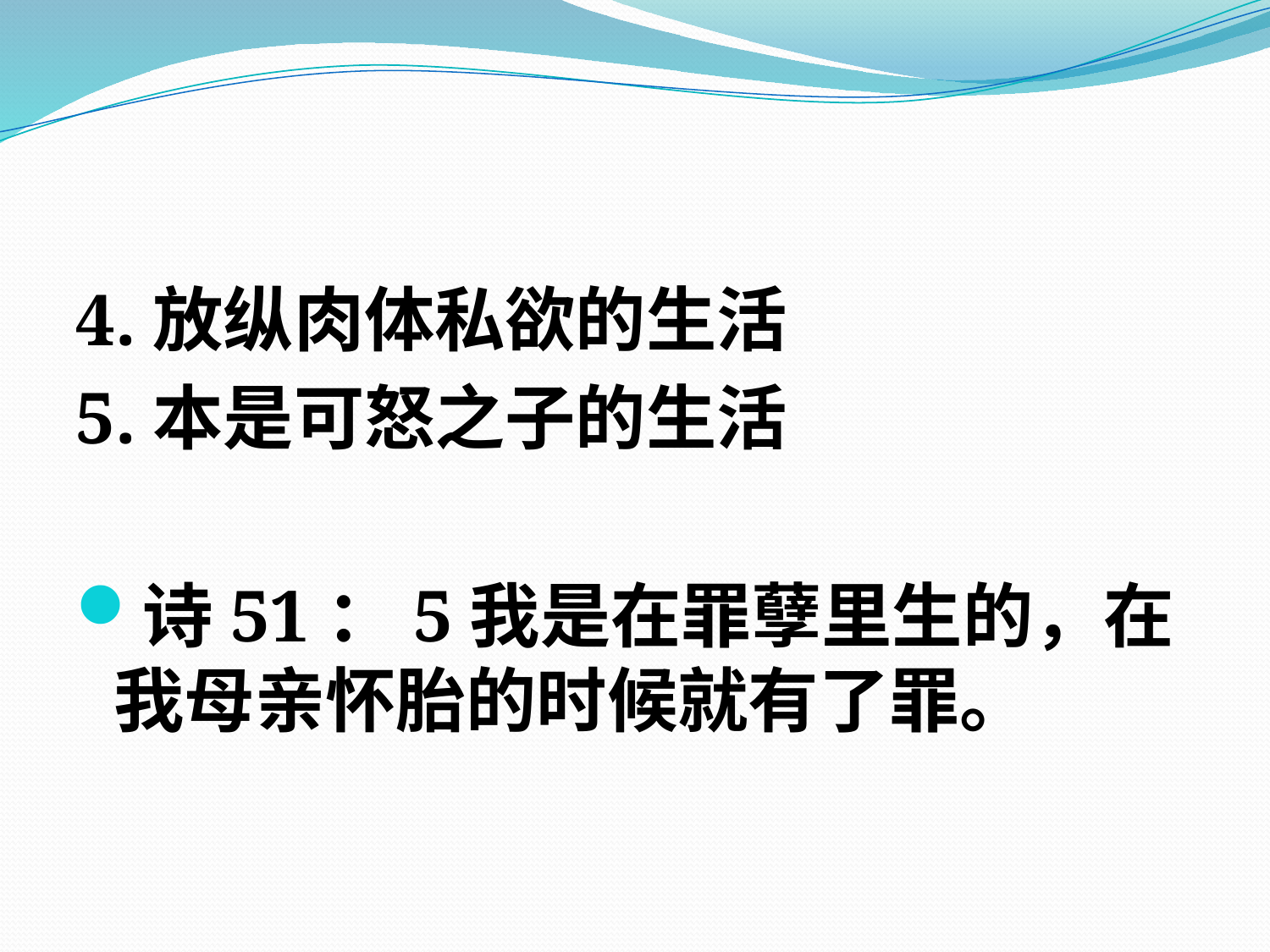

#
4.放纵肉体私欲的生活
5.本是可怒之子的生活

诗51：5我是在罪孽里生的，在我母亲怀胎的时候就有了罪。